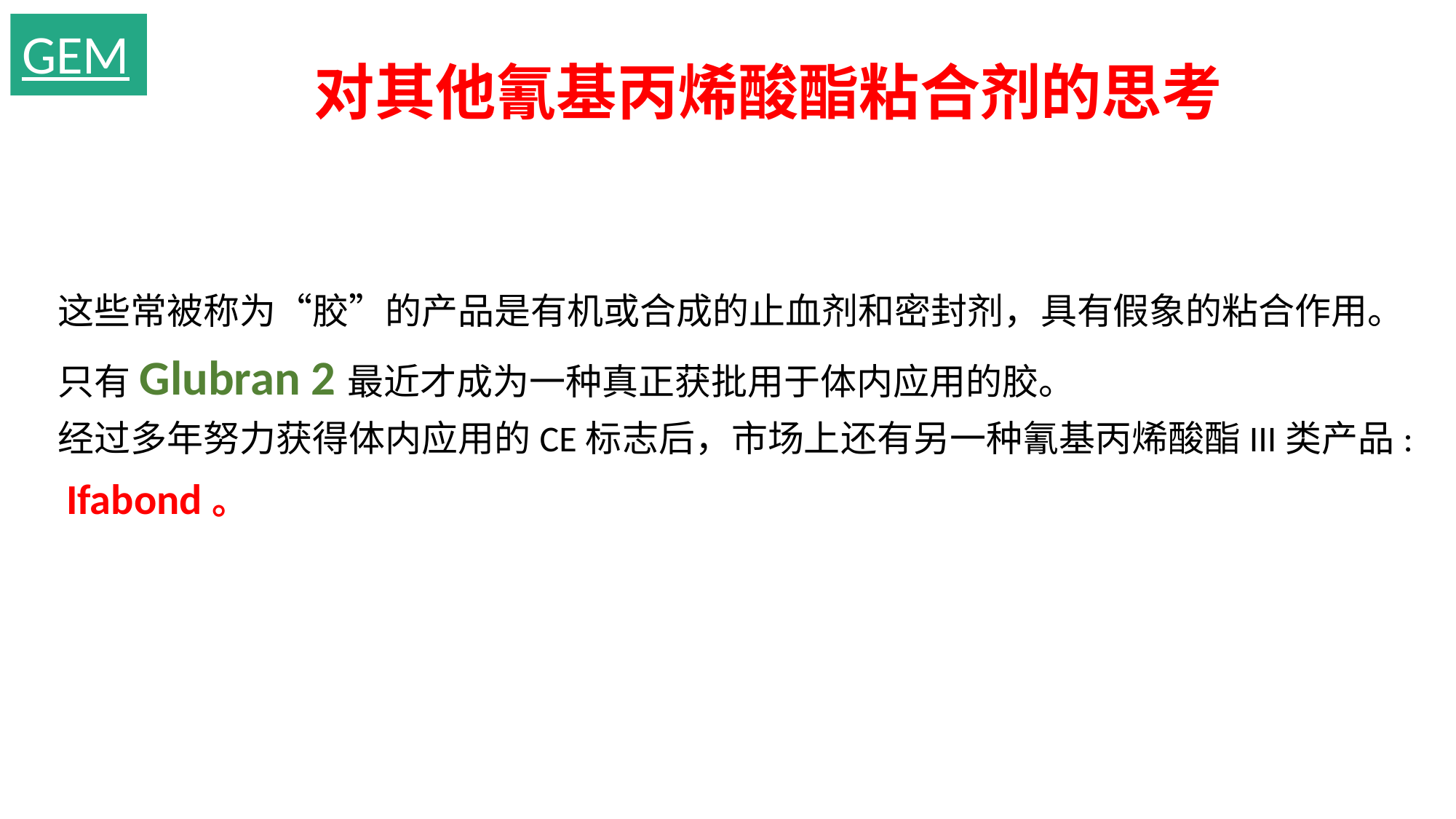

GEM
对其他氰基丙烯酸酯粘合剂的思考
这些常被称为“胶”的产品是有机或合成的止血剂和密封剂，具有假象的粘合作用。只有Glubran 2最近才成为一种真正获批用于体内应用的胶。
经过多年努力获得体内应用的CE标志后，市场上还有另一种氰基丙烯酸酯III类产品: Ifabond。